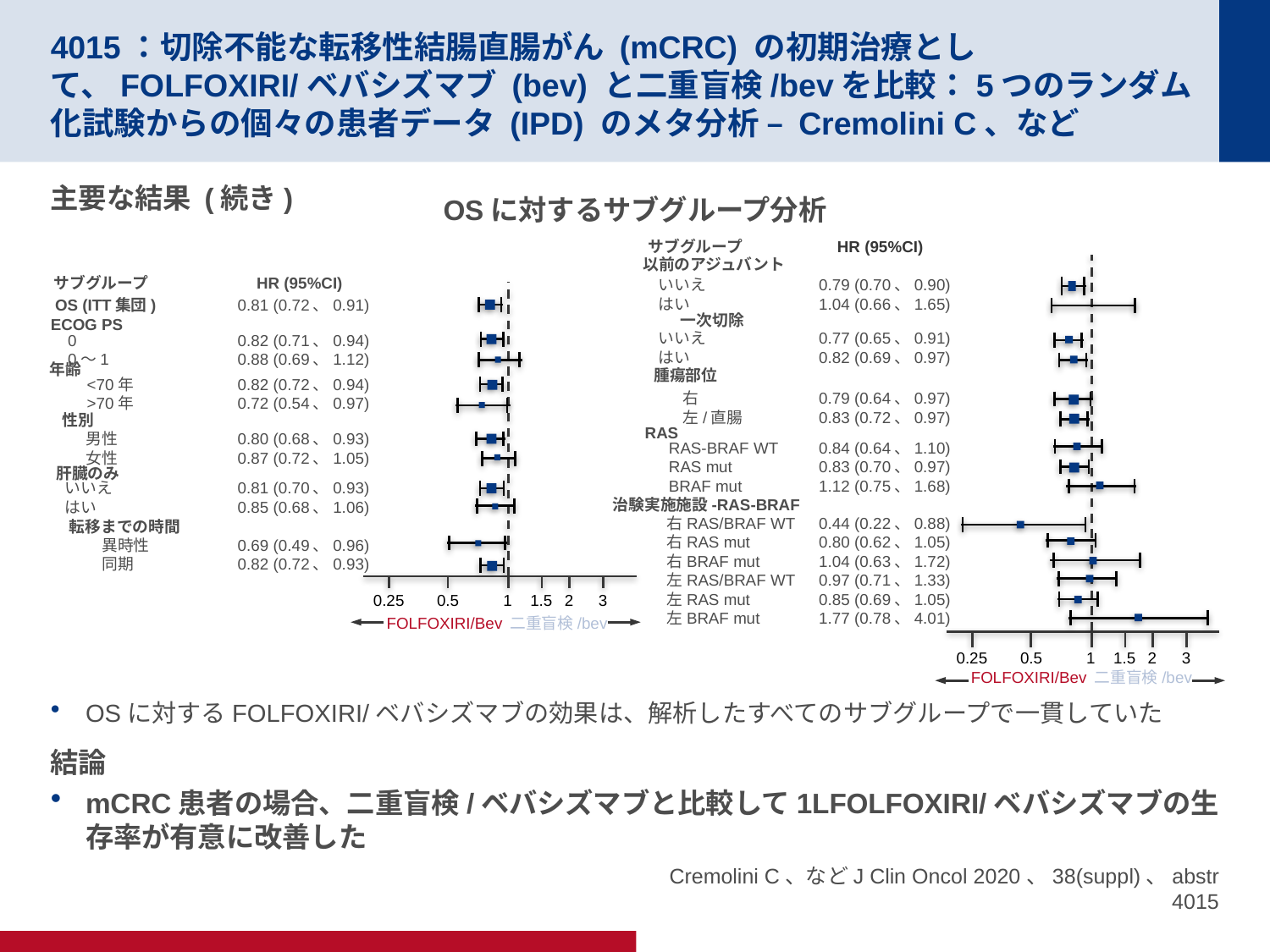

# 4015：切除不能な転移性結腸直腸がん (mCRC) の初期治療として、FOLFOXIRI/ベバシズマブ (bev) と二重盲検/bevを比較：5つのランダム化試験からの個々の患者データ (IPD) のメタ分析 – Cremolini C、など
主要な結果 (続き)
OSに対するFOLFOXIRI/ベバシズマブの効果は、解析したすべてのサブグループで一貫していた
結論
mCRC患者の場合、二重盲検/ベバシズマブと比較して1LFOLFOXIRI/ベバシズマブの生存率が有意に改善した
OSに対するサブグループ分析
サブグループ
HR (95%CI)
以前のアジュバント

0.25
0.5
1
1.5
2
3
FOLFOXIRI/Bev
二重盲検/bev
いいえ
はい
0.79 (0.70、0.90)
1.04 (0.66、1.65)
一次切除
いいえ
はい
0.77 (0.65、0.91)
0.82 (0.69、0.97)
腫瘍部位
右
左/直腸
0.79 (0.64、0.97)
0.83 (0.72、0.97)
RAS
RAS-BRAF WT
RAS mut
BRAF mut
0.84 (0.64、1.10)
0.83 (0.70、0.97)
1.12 (0.75、1.68)
治験実施施設-RAS-BRAF
右RAS/BRAF WT
右RAS mut
右BRAF mut
左RAS/BRAF WT
左RAS mut
左BRAF mut
0.44 (0.22、0.88)
0.80 (0.62、1.05)
1.04 (0.63、1.72)
0.97 (0.71、1.33)
0.85 (0.69、1.05)
1.77 (0.78、4.01)
サブグループ
HR (95%CI)

0.25
0.5
1
1.5
2
3
FOLFOXIRI/Bev
二重盲検/bev

OS (ITT集団)
0.81 (0.72、0.91)
ECOG PS
0
0～1
0.82 (0.71、0.94)
0.88 (0.69、1.12)
年齢
<70年
>70年
0.82 (0.72、0.94)
0.72 (0.54、0.97)
性別
男性
女性
0.80 (0.68、0.93)
0.87 (0.72、1.05)
肝臓のみ
いいえ
はい
0.81 (0.70、0.93)
0.85 (0.68、1.06)
転移までの時間
異時性
同期
0.69 (0.49、0.96)
0.82 (0.72、0.93)

Cremolini C、などJ Clin Oncol 2020、38(suppl)、abstr 4015